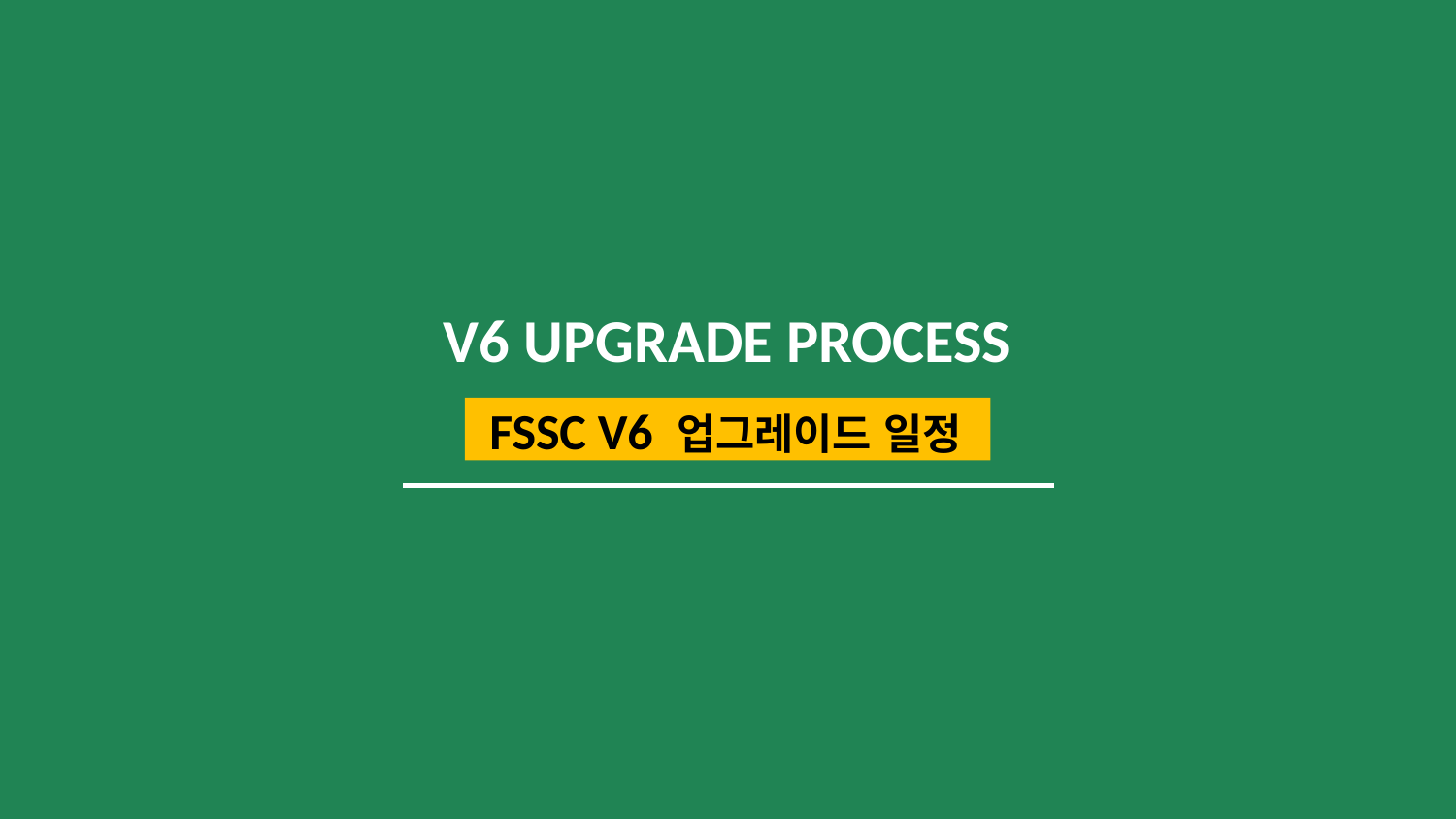

# V6 UPGRADE PROCESS
  FSSC V6 업그레이드 일정